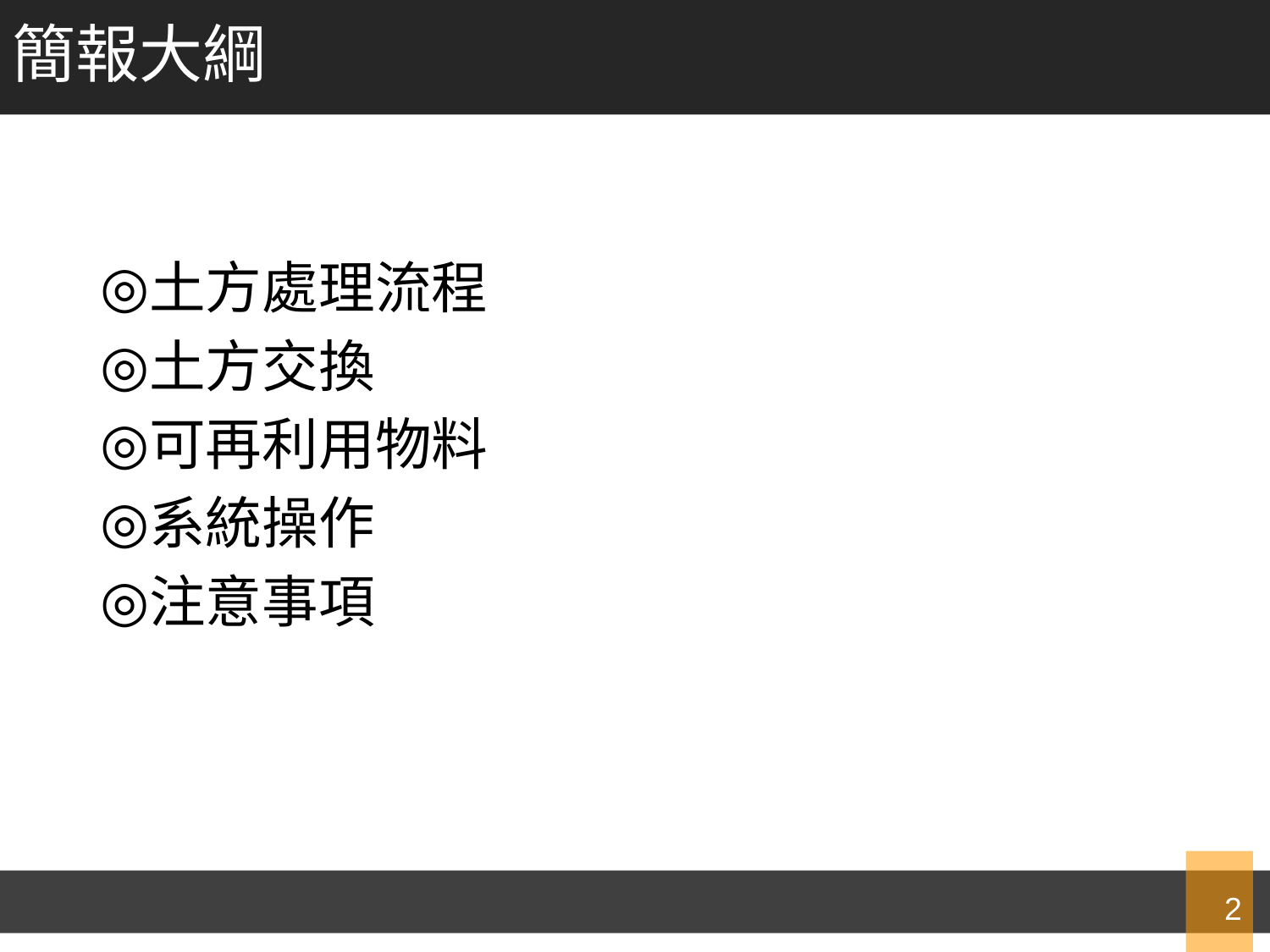

簡報大綱
土方處理流程
土方交換
可再利用物料
系統操作
注意事項

2